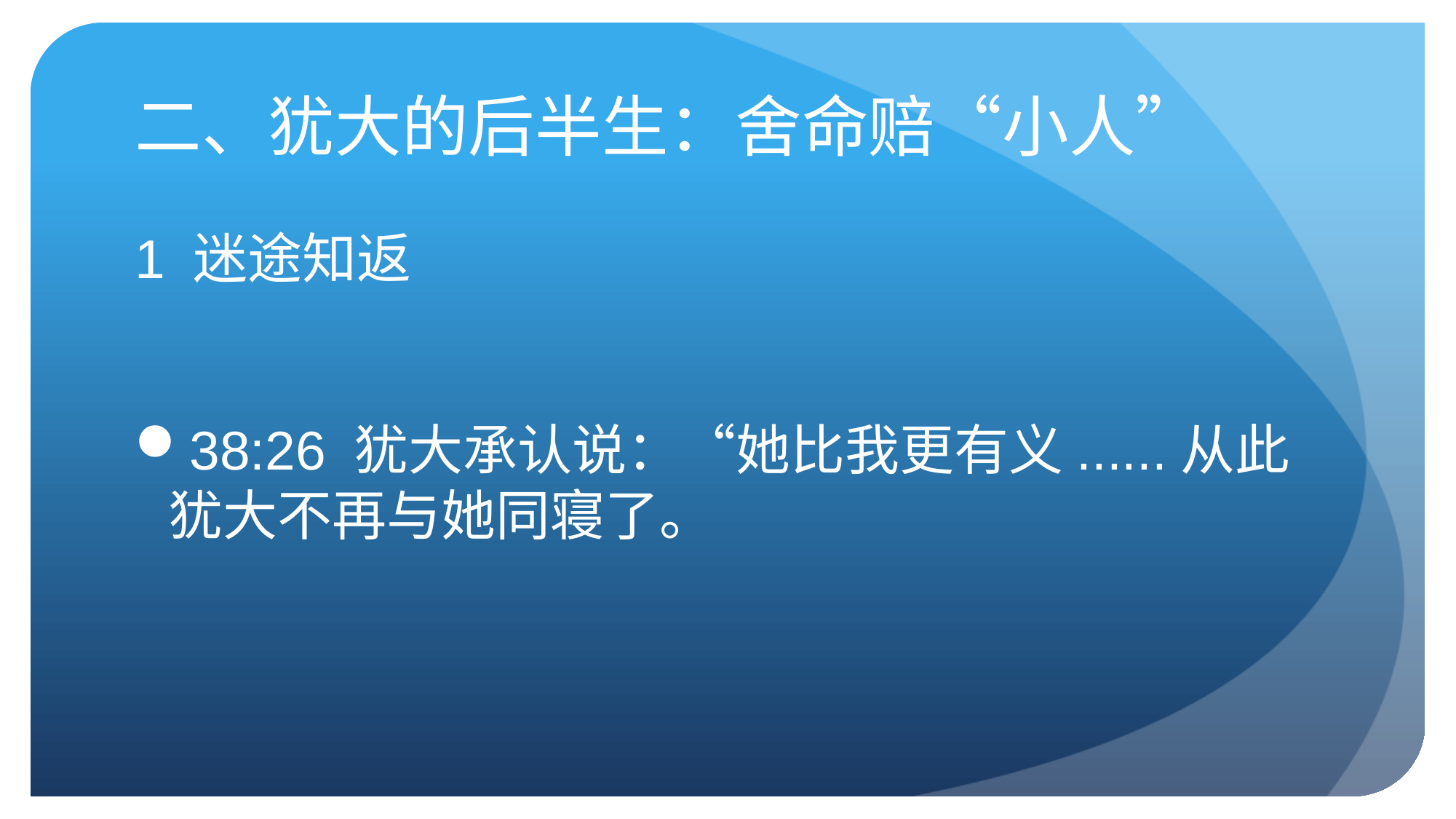

# 二、犹大的后半生：舍命赔“小人”
1 迷途知返

38:26 犹大承认说：“她比我更有义......从此犹大不再与她同寝了。